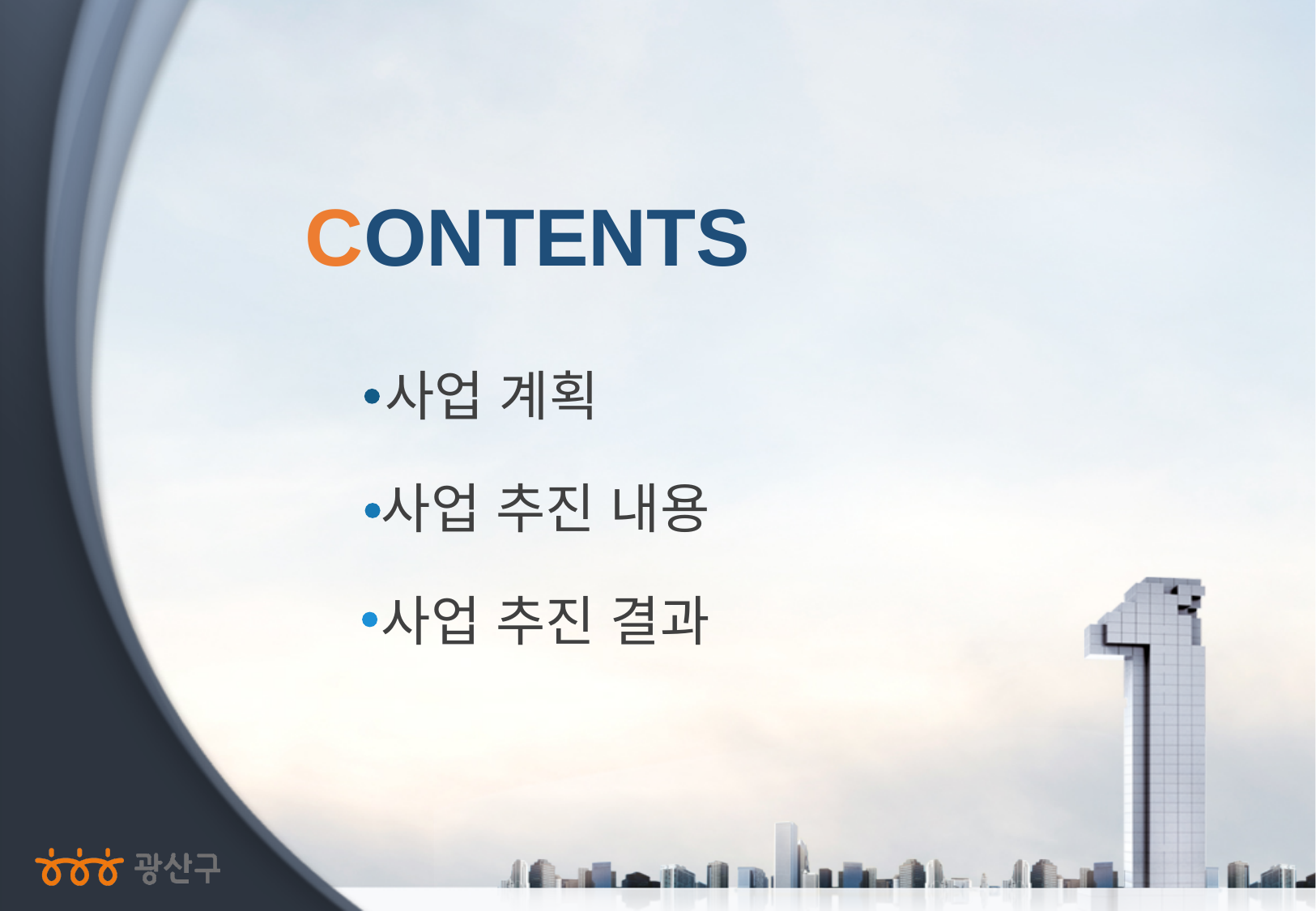

CONTENTS
사업 계획

사업 추진 내용

사업 추진 결과